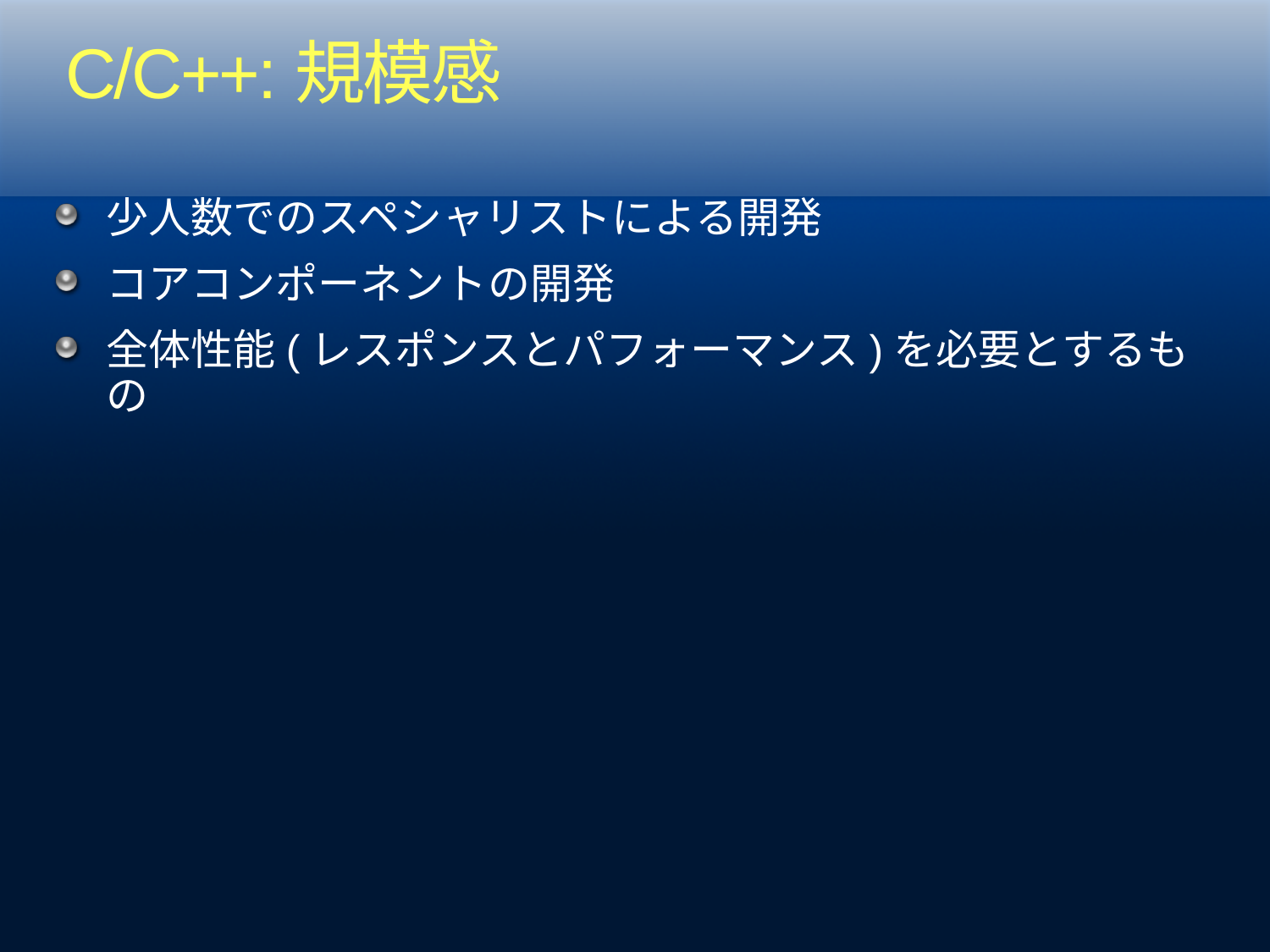

# C/C++:規模感
少人数でのスペシャリストによる開発
コアコンポーネントの開発
全体性能(レスポンスとパフォーマンス)を必要とするもの